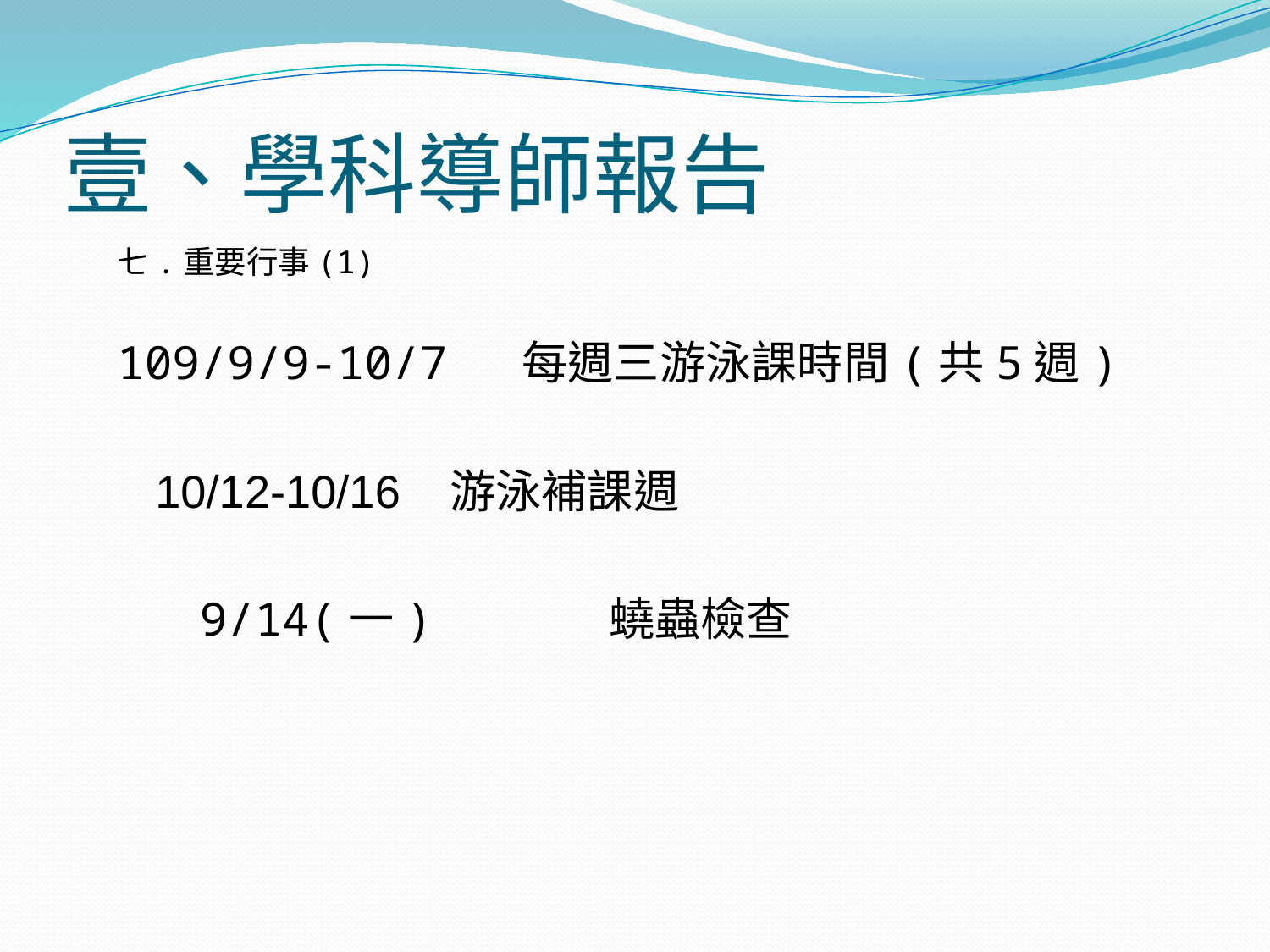

# 壹、學科導師報告
七.重要行事(1)

109/9/9-10/7     每週三游泳課時間(共5週)

   10/12-10/16   游泳補課週

   9/14(一)      蟯蟲檢查